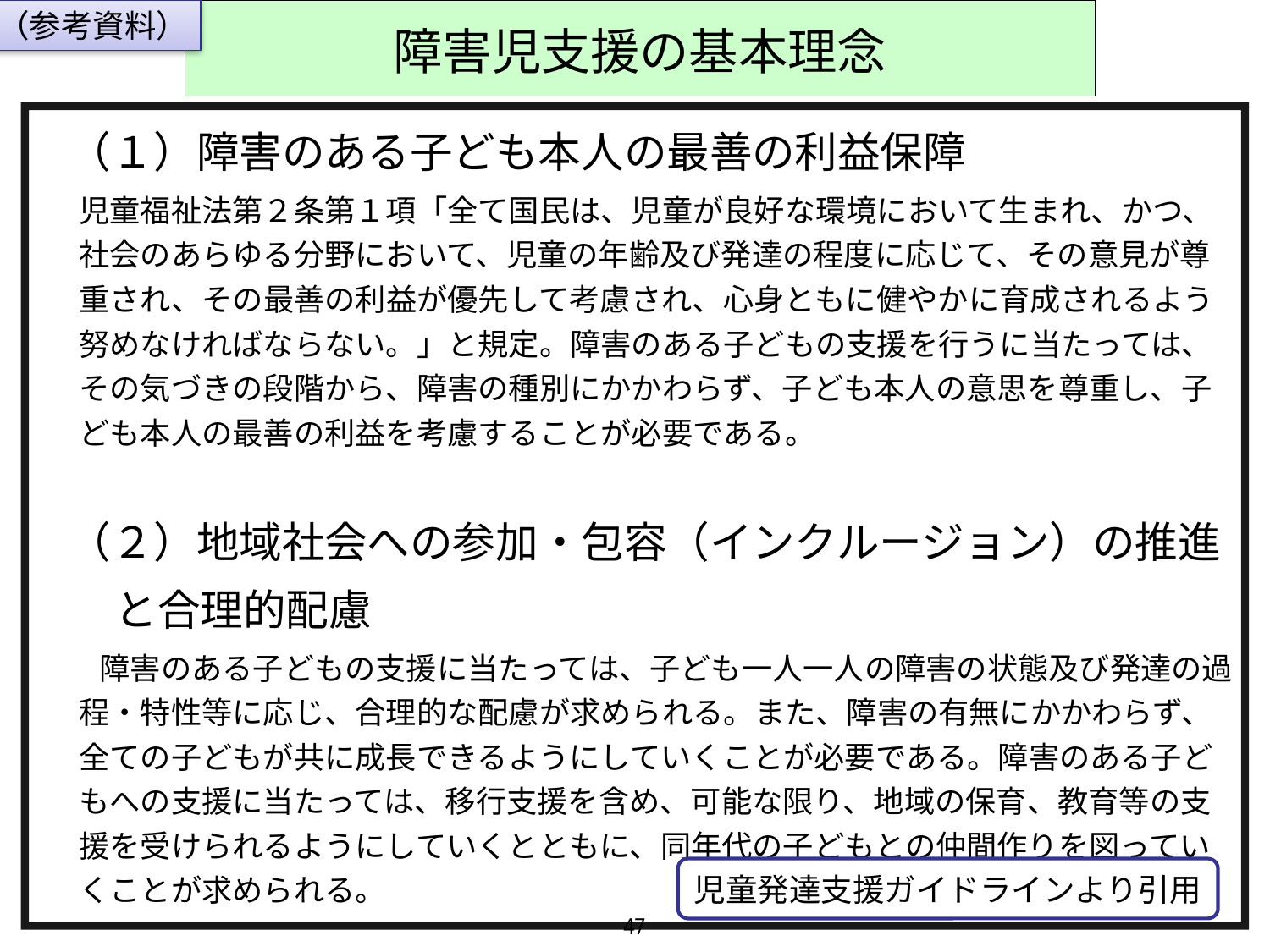

（参考資料）
# 障害児支援の基本理念
（１）障害のある子ども本人の最善の利益保障
     児童福祉法第２条第１項「全て国民は、児童が良好な環境において生まれ、かつ、社会のあらゆる分野において、児童の年齢及び発達の程度に応じて、その意見が尊重され、その最善の利益が優先して考慮され、心身ともに健やかに育成されるよう努めなければならない。」と規定。障害のある子どもの支援を行うに当たっては、その気づきの段階から、障害の種別にかかわらず、子ども本人の意思を尊重し、子ども本人の最善の利益を考慮することが必要である。

（２）地域社会への参加・包容（インクルージョン）の推進と合理的配慮
        障害のある子どもの支援に当たっては、子ども一人一人の障害の状態及び発達の過程・特性等に応じ、合理的な配慮が求められる。また、障害の有無にかかわらず、全ての子どもが共に成長できるようにしていくことが必要である。障害のある子どもへの支援に当たっては、移行支援を含め、可能な限り、地域の保育、教育等の支援を受けられるようにしていくとともに、同年代の子どもとの仲間作りを図っていくことが求められる。
児童発達支援ガイドラインより引用
47